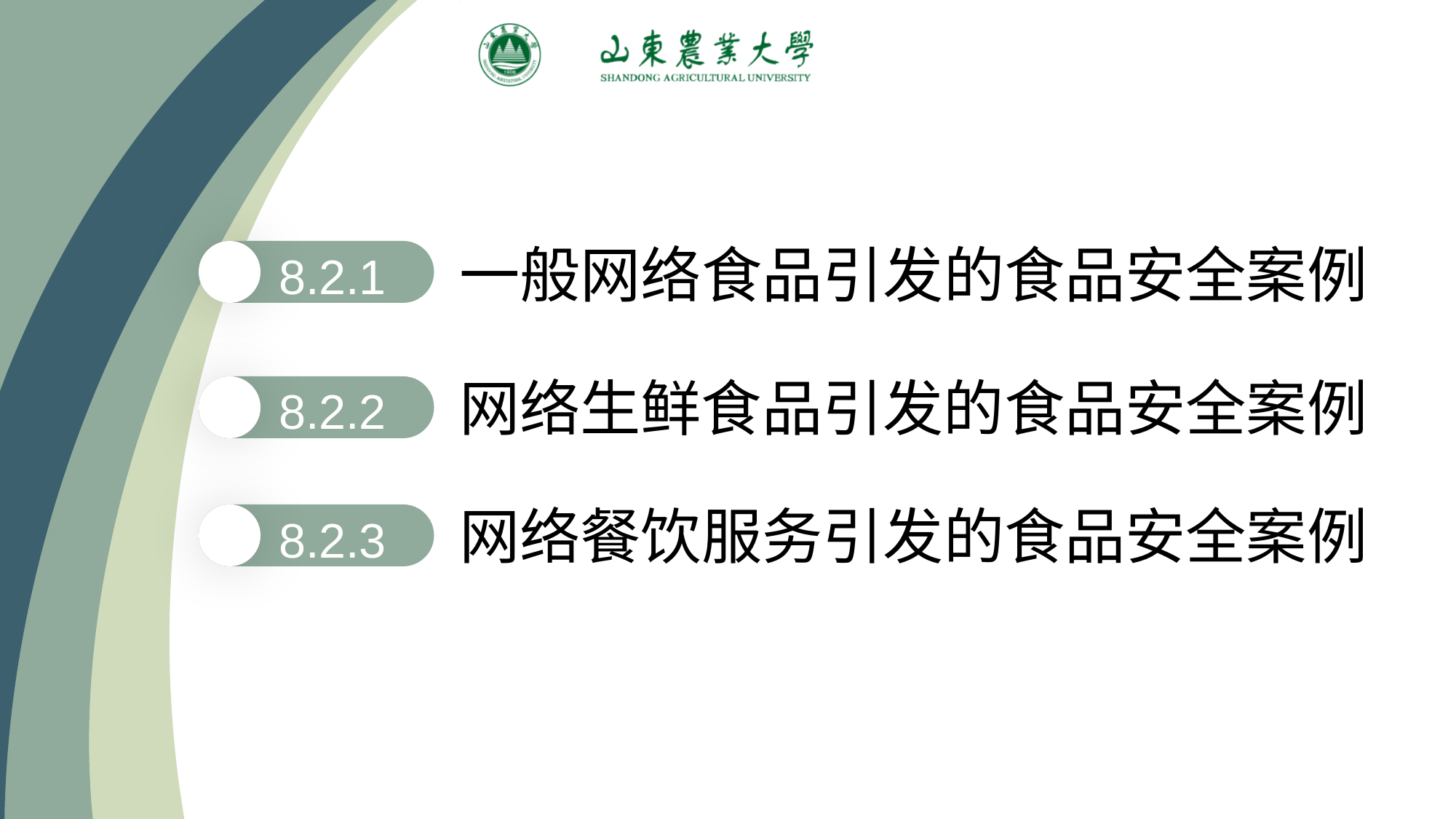

一般网络食品引发的食品安全案例

8.2.1
网络生鲜食品引发的食品安全案例
8.2.2

网络餐饮服务引发的食品安全案例

8.2.3